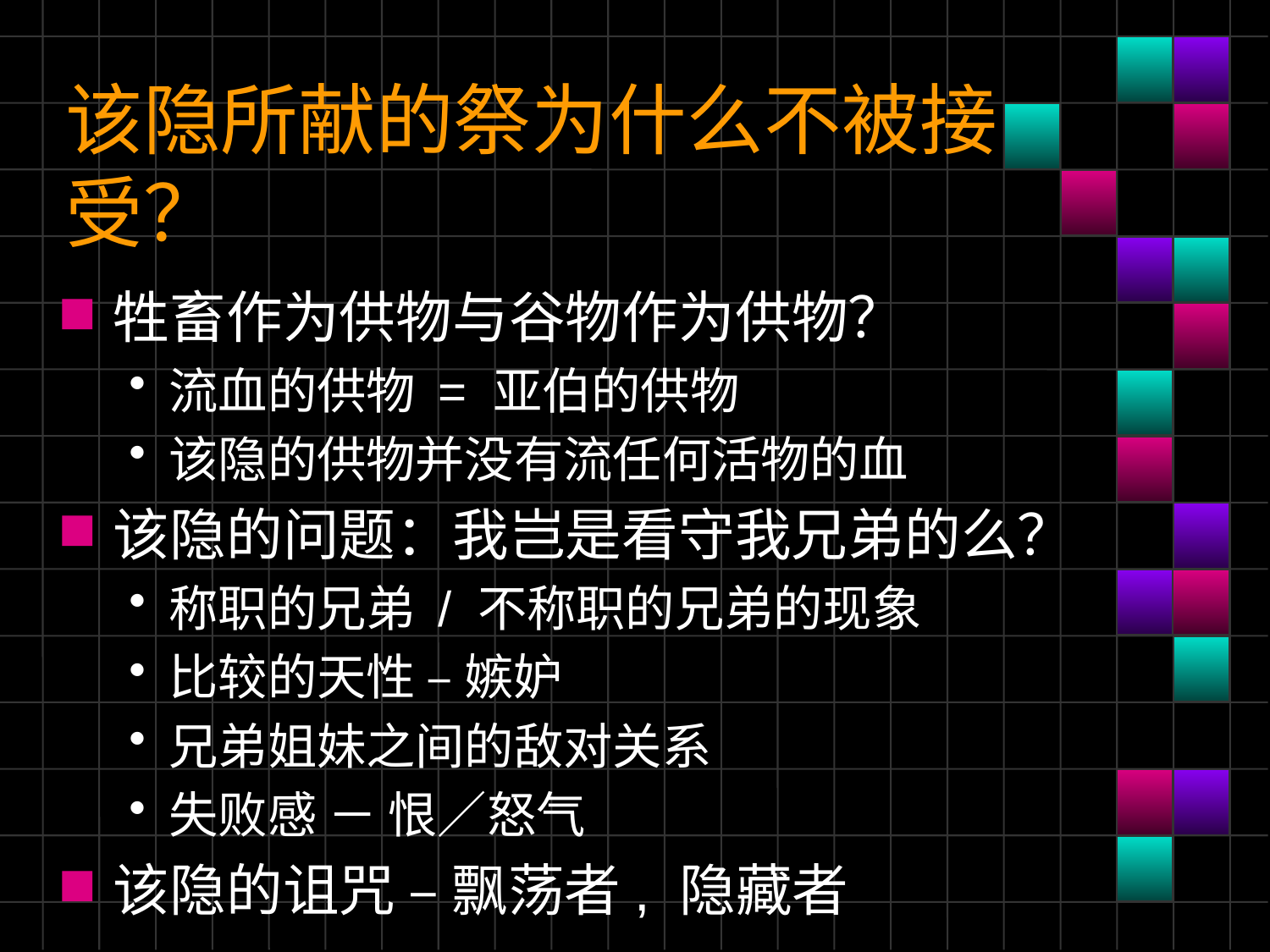

# 该隐所献的祭为什么不被接受？
牲畜作为供物与谷物作为供物？
流血的供物 = 亚伯的供物
该隐的供物并没有流任何活物的血
该隐的问题：我岂是看守我兄弟的么？
称职的兄弟 / 不称职的兄弟的现象
比较的天性 – 嫉妒
兄弟姐妹之间的敌对关系
失败感 － 恨／怒气
该隐的诅咒 – 飘荡者, 隐藏者